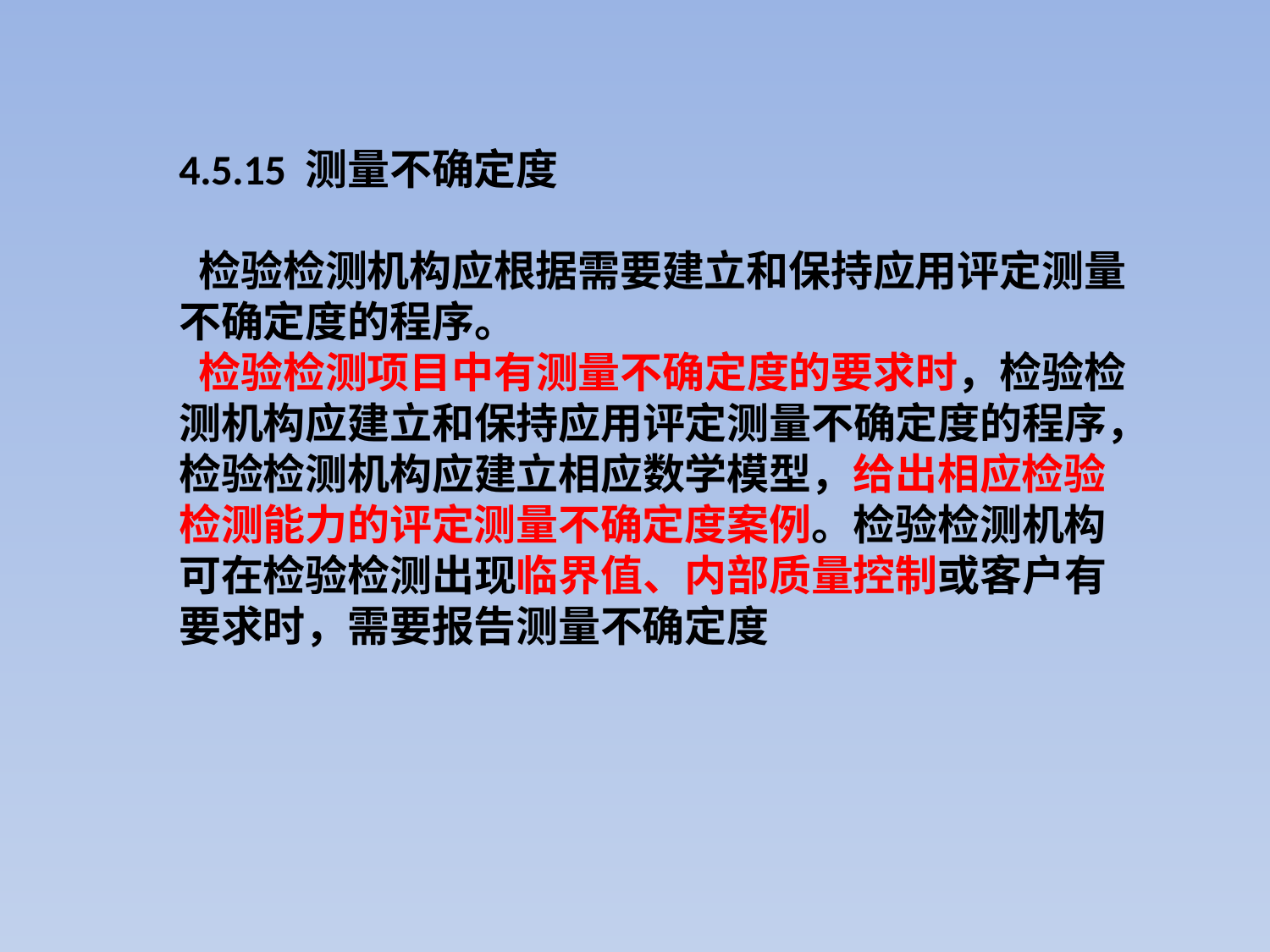

4.5.15 测量不确定度

 检验检测机构应根据需要建立和保持应用评定测量不确定度的程序。
 检验检测项目中有测量不确定度的要求时，检验检测机构应建立和保持应用评定测量不确定度的程序，检验检测机构应建立相应数学模型，给出相应检验检测能力的评定测量不确定度案例。检验检测机构可在检验检测出现临界值、内部质量控制或客户有要求时，需要报告测量不确定度